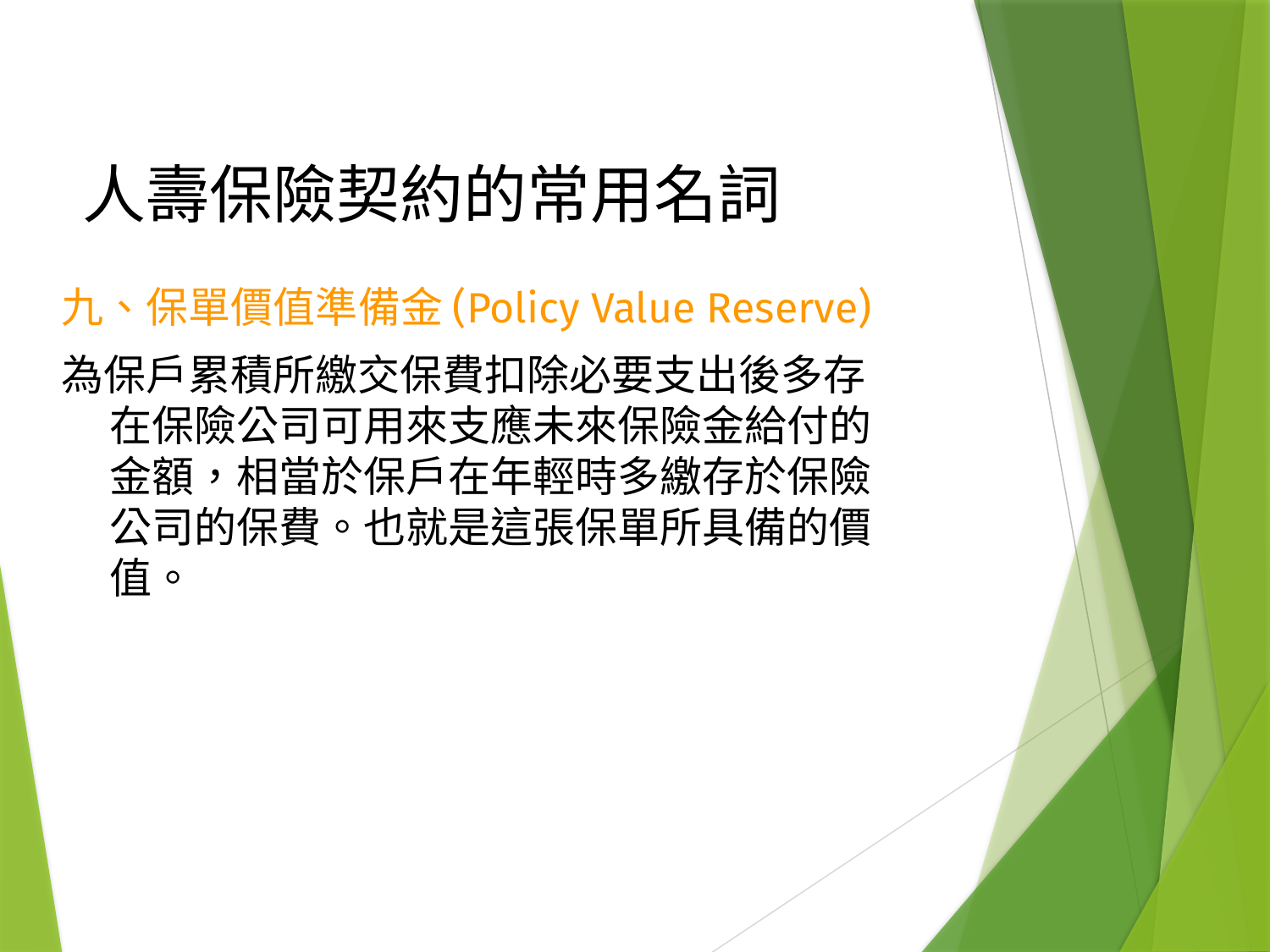

人壽保險契約的常用名詞
九、保單價值準備金(Policy Value Reserve)
為保戶累積所繳交保費扣除必要支出後多存在保險公司可用來支應未來保險金給付的金額，相當於保戶在年輕時多繳存於保險公司的保費。也就是這張保單所具備的價值。